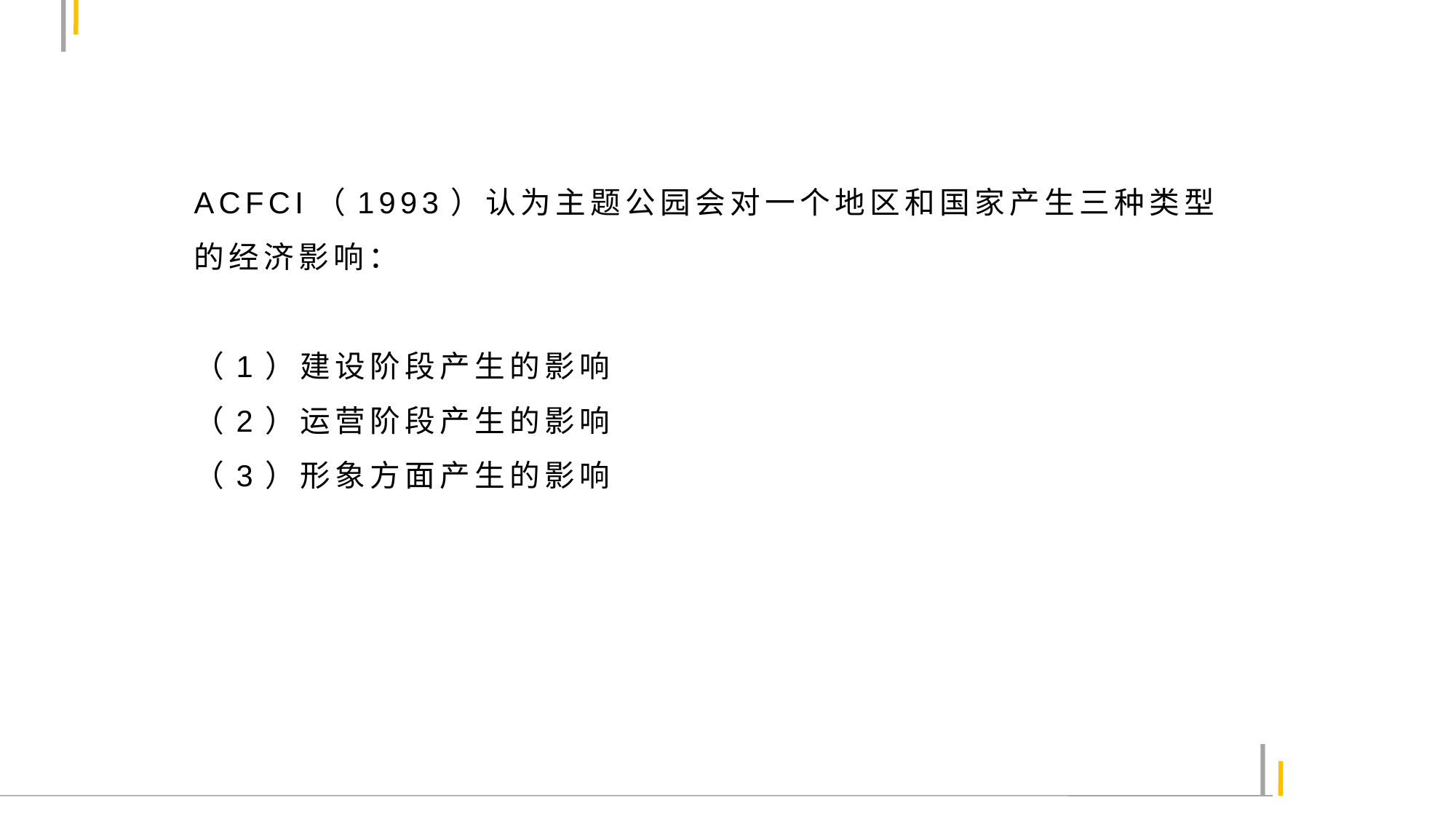

ACFCI（1993）认为主题公园会对一个地区和国家产生三种类型的经济影响：

（1）建设阶段产生的影响
（2）运营阶段产生的影响
（3）形象方面产生的影响